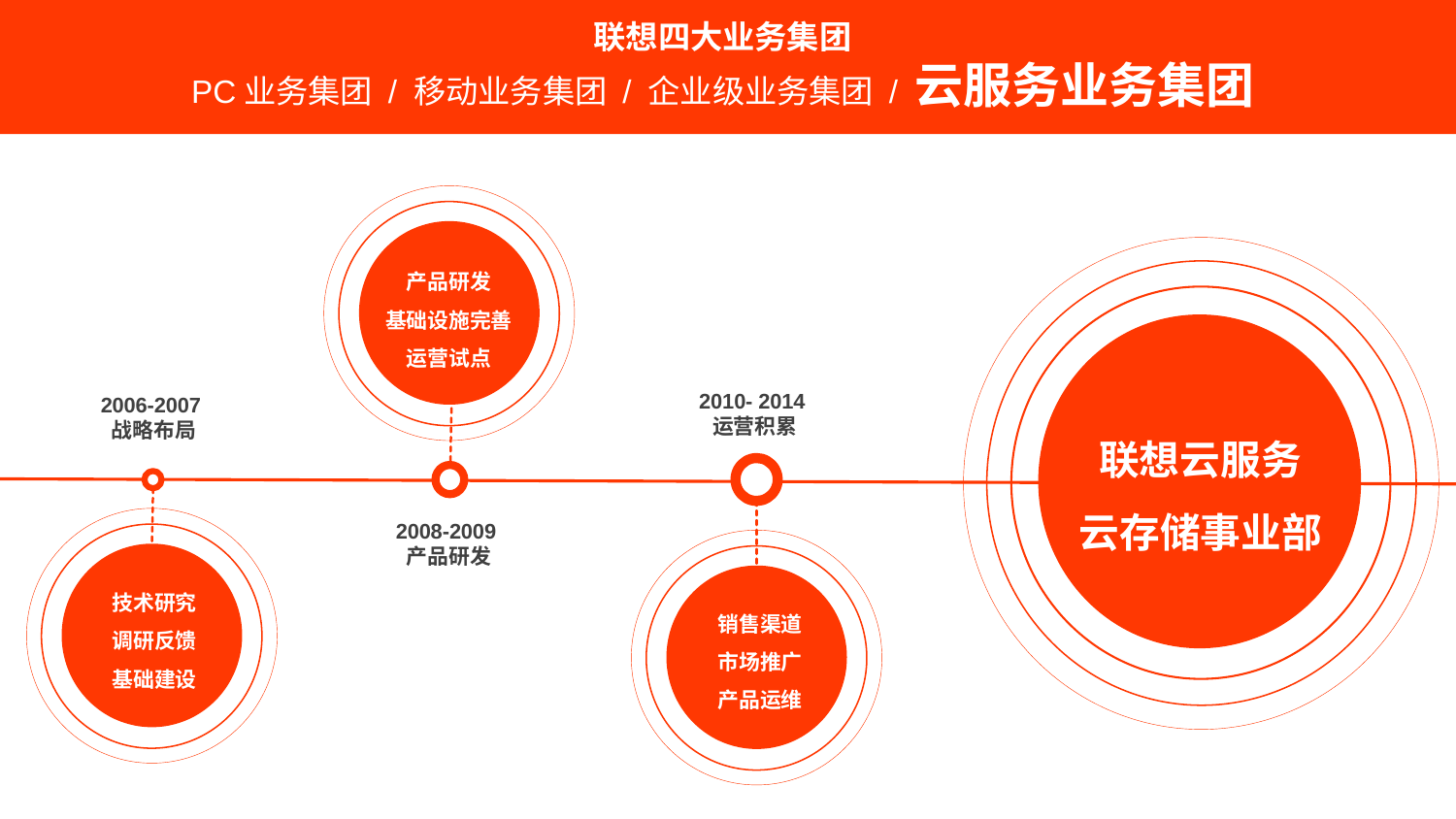

联想四大业务集团
PC业务集团 / 移动业务集团 / 企业级业务集团 / 云服务业务集团

产品研发
基础设施完善
运营试点

2010- 2014
运营积累
2006-2007
战略布局
联想云服务
云存储事业部

2008-2009
产品研发

技术研究
调研反馈
基础建设
销售渠道
市场推广
产品运维